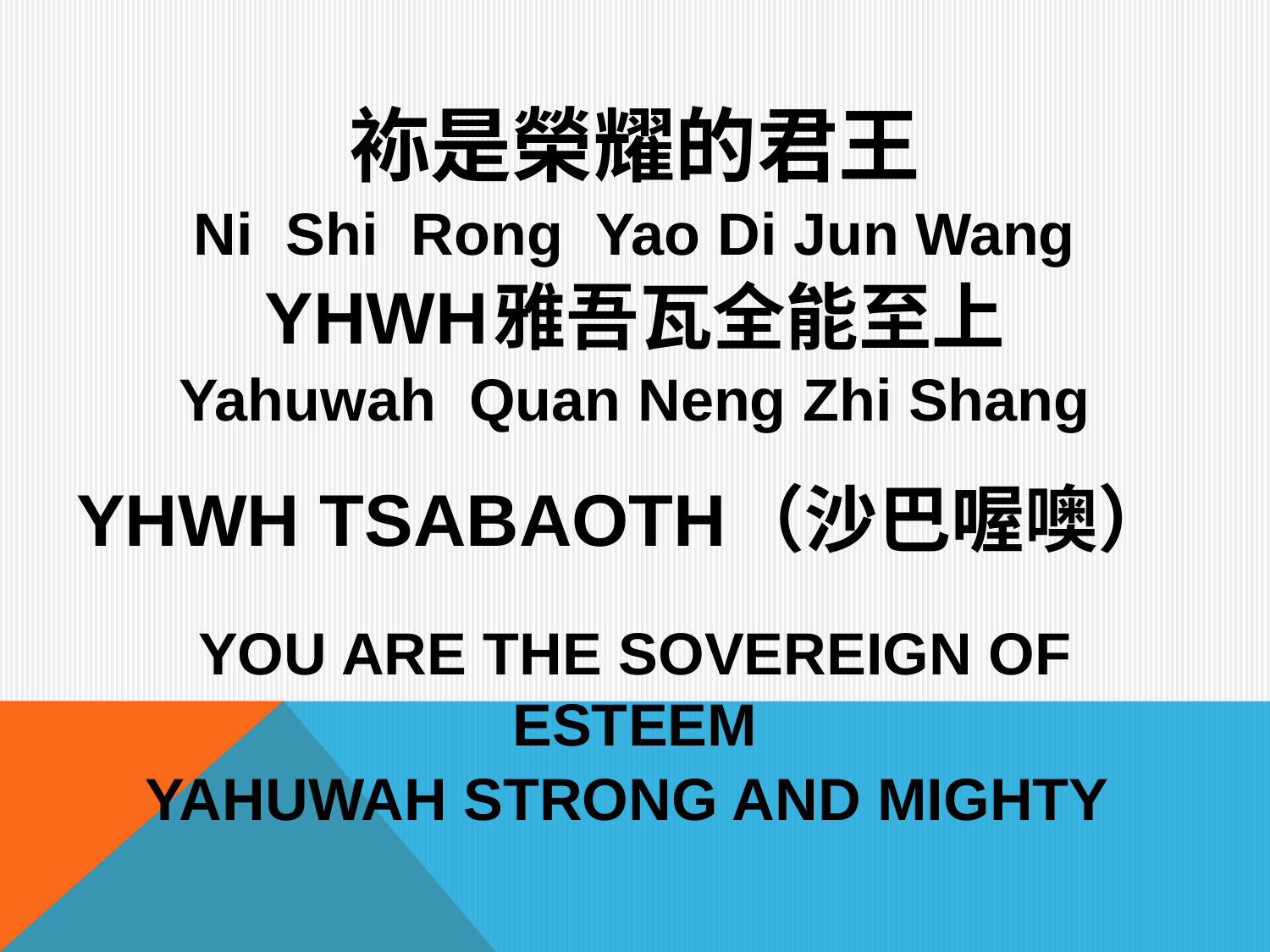

袮是榮耀的君王
Ni  Shi  Rong  Yao Di Jun Wang
YHWH雅吾瓦全能至上
Yahuwah  Quan Neng Zhi Shang

YHWH TSABAOTH（沙巴喔噢）

YOU ARE THE SOVEREIGN OF ESTEEM
YAHUWAH STRONG AND MIGHTY